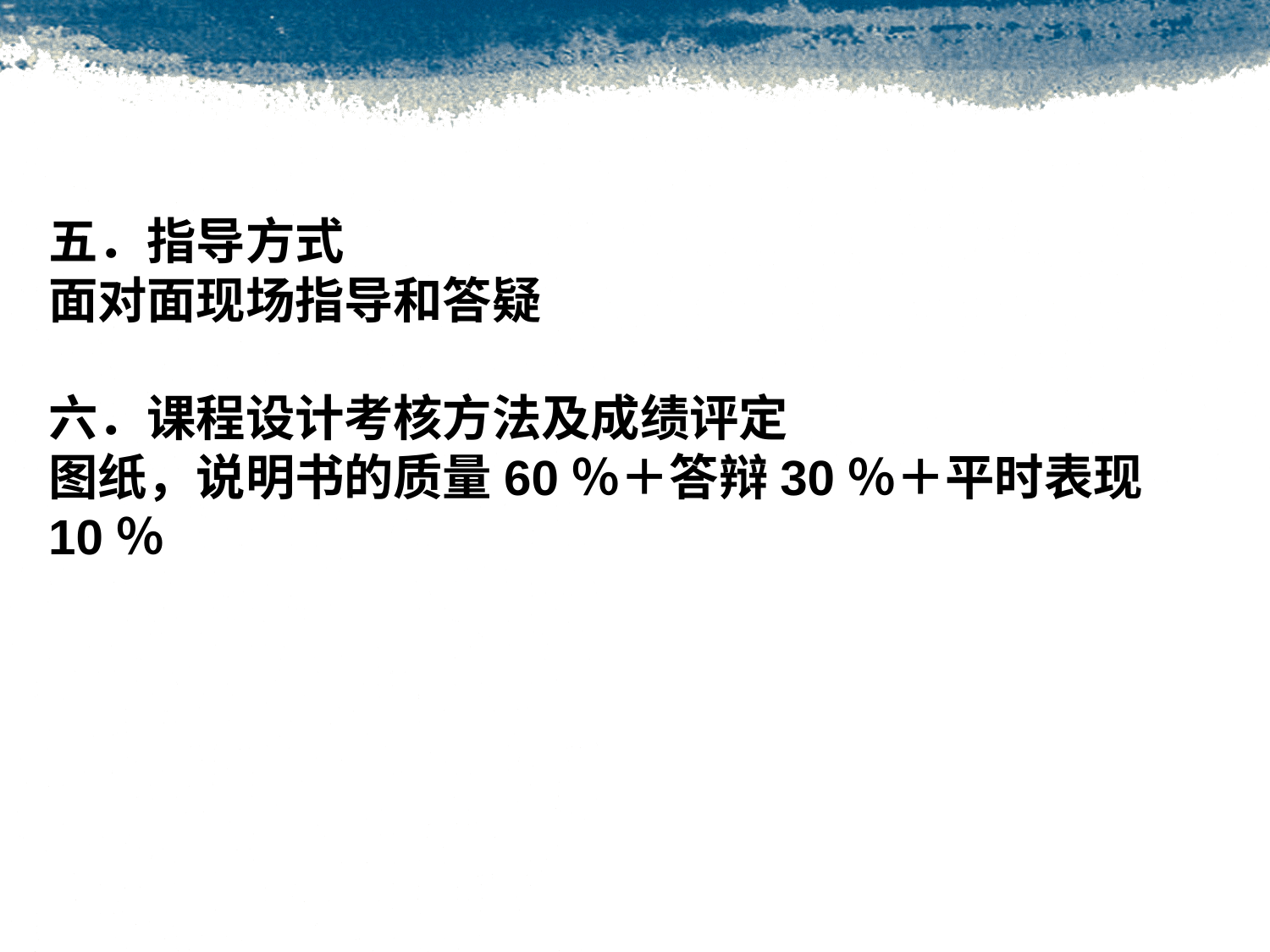

#
五．指导方式面对面现场指导和答疑
六．课程设计考核方法及成绩评定图纸，说明书的质量60％＋答辩30％＋平时表现10％